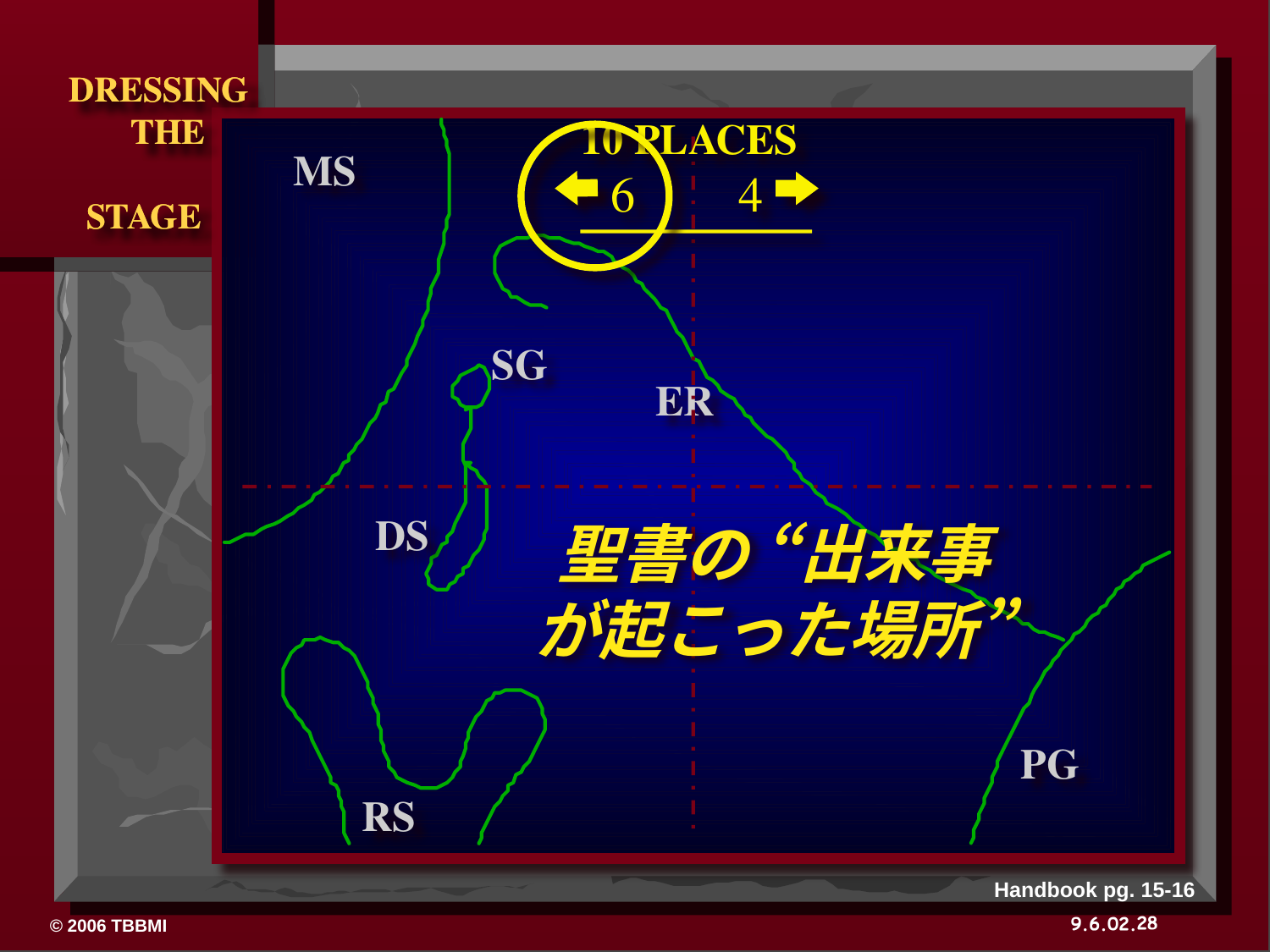

DRESSING
        THE
   STAGE
10 PLACES

MS
6
4

SG

ER

DS
聖書の “出来事が起こった場所”

PG
RS

Handbook pg. 15-16
28